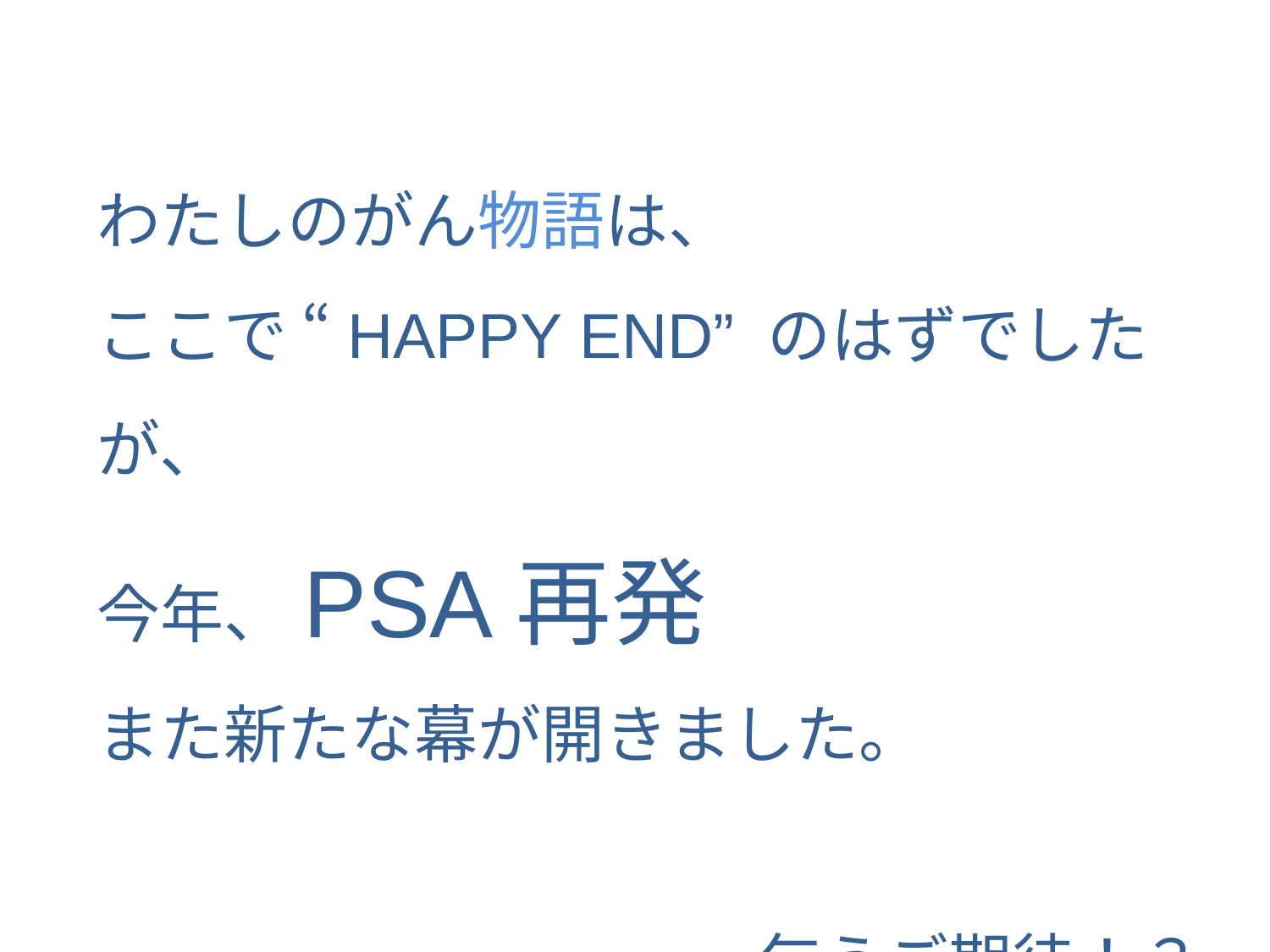

わたしのがん物語は、
ここで “HAPPY END” のはずでしたが、
今年、PSA再発
また新たな幕が開きました。

乞うご期待！？